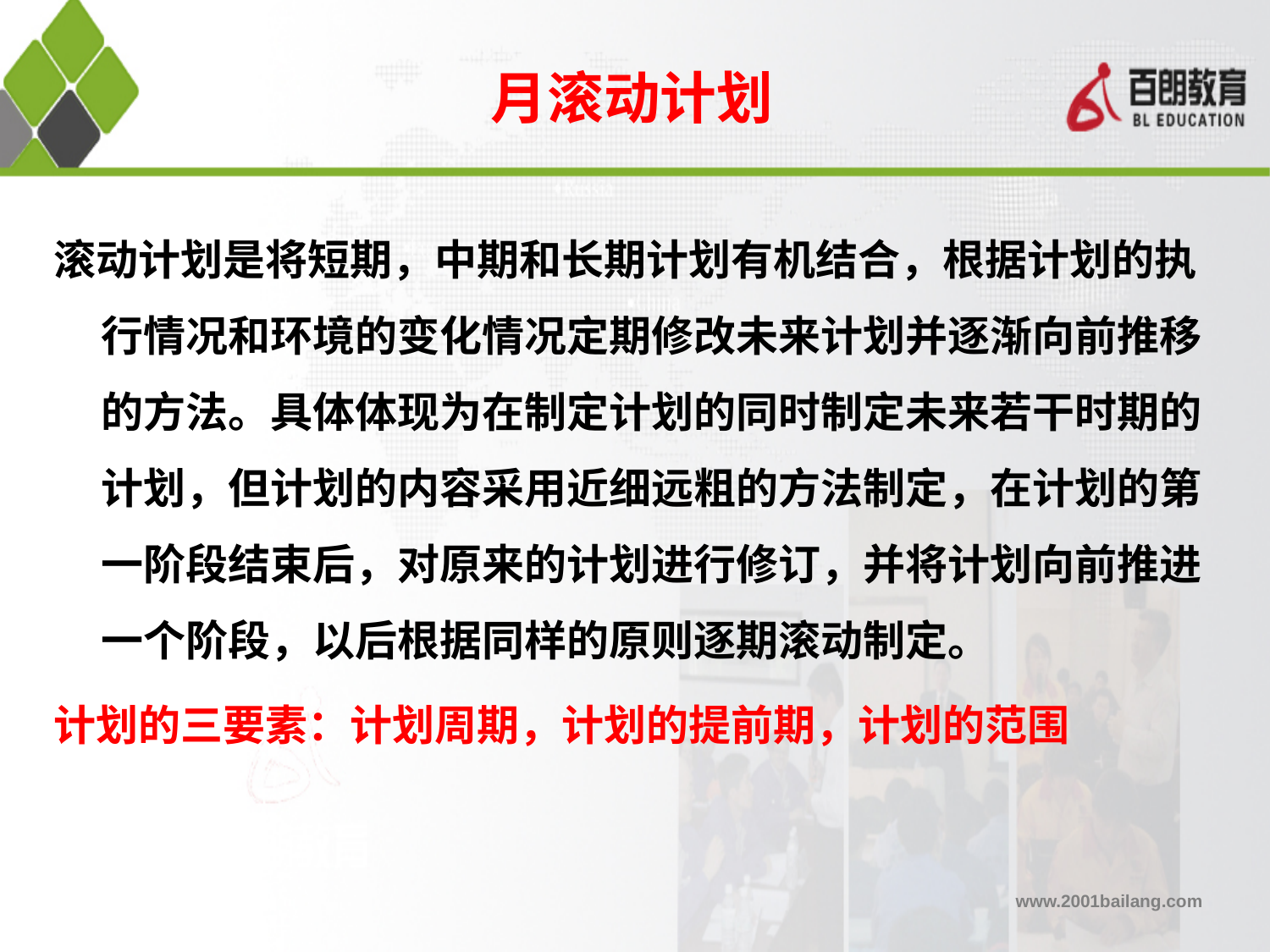

月滚动计划
滚动计划是将短期，中期和长期计划有机结合，根据计划的执行情况和环境的变化情况定期修改未来计划并逐渐向前推移的方法。具体体现为在制定计划的同时制定未来若干时期的计划，但计划的内容采用近细远粗的方法制定，在计划的第一阶段结束后，对原来的计划进行修订，并将计划向前推进一个阶段，以后根据同样的原则逐期滚动制定。
计划的三要素：计划周期，计划的提前期，计划的范围